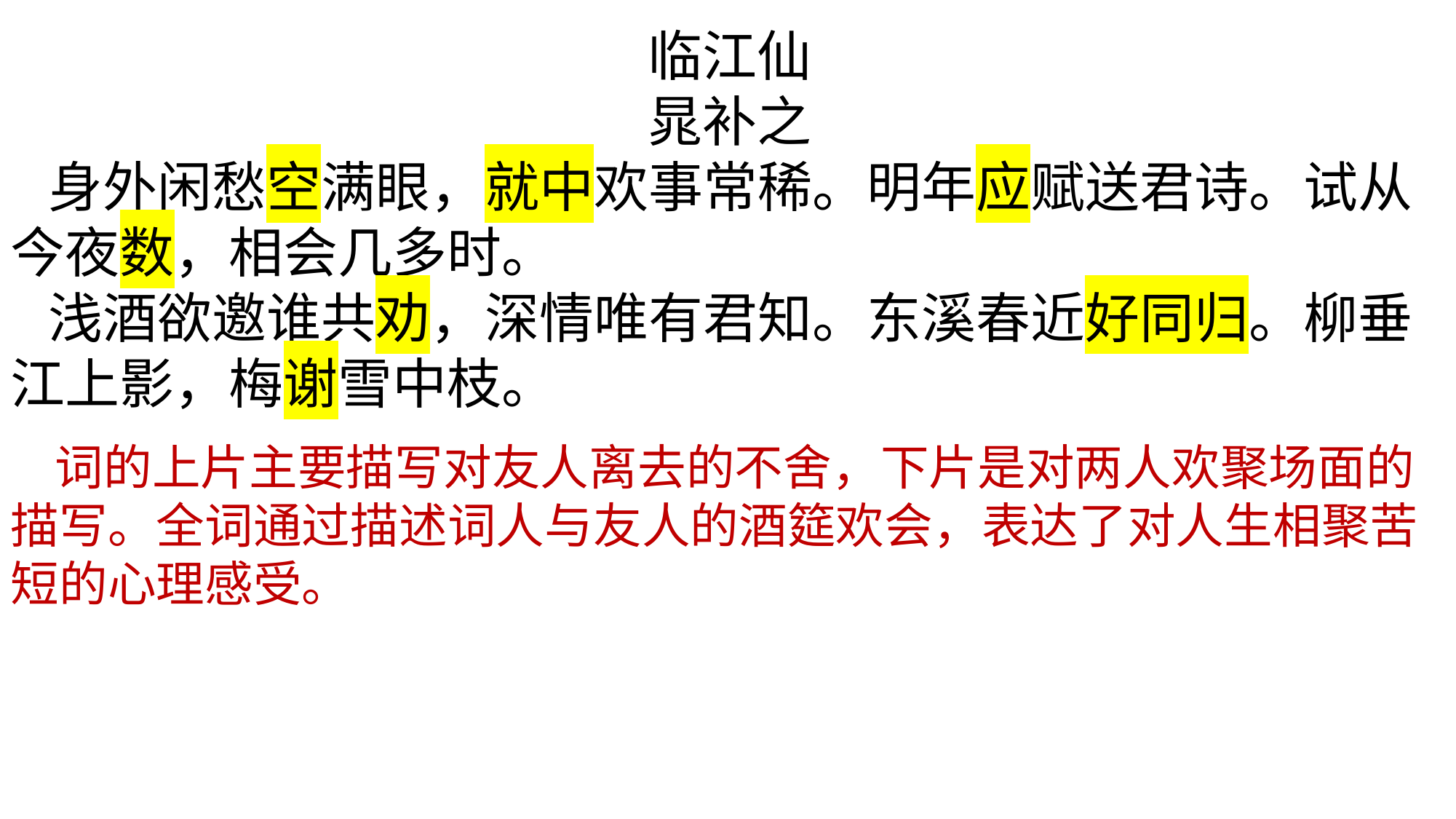

临江仙
晁补之
  身外闲愁空满眼，就中欢事常稀。明年应赋送君诗。试从今夜数，相会几多时。
  浅酒欲邀谁共劝，深情唯有君知。东溪春近好同归。柳垂江上影，梅谢雪中枝。

   词的上片主要描写对友人离去的不舍，下片是对两人欢聚场面的描写。全词通过描述词人与友人的酒筵欢会，表达了对人生相聚苦短的心理感受。